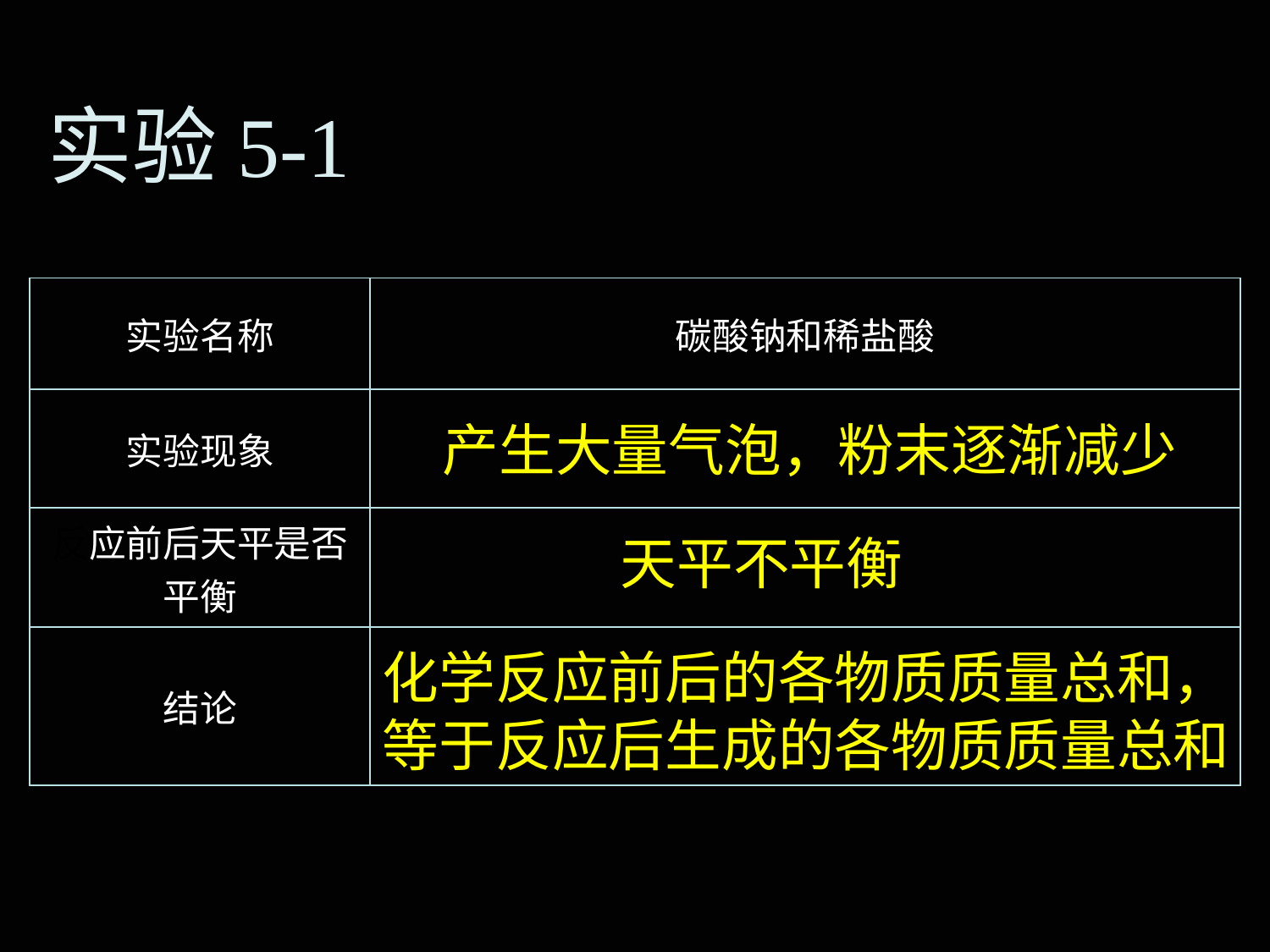

实验5-1
| 实验名称 | 碳酸钠和稀盐酸 |
| --- | --- |
| 实验现象 |  |
| 反应前后天平是否平衡 |  |
| 结论 |  |
产生大量气泡，粉末逐渐减少
天平不平衡
化学反应前后的各物质质量总和，等于反应后生成的各物质质量总和